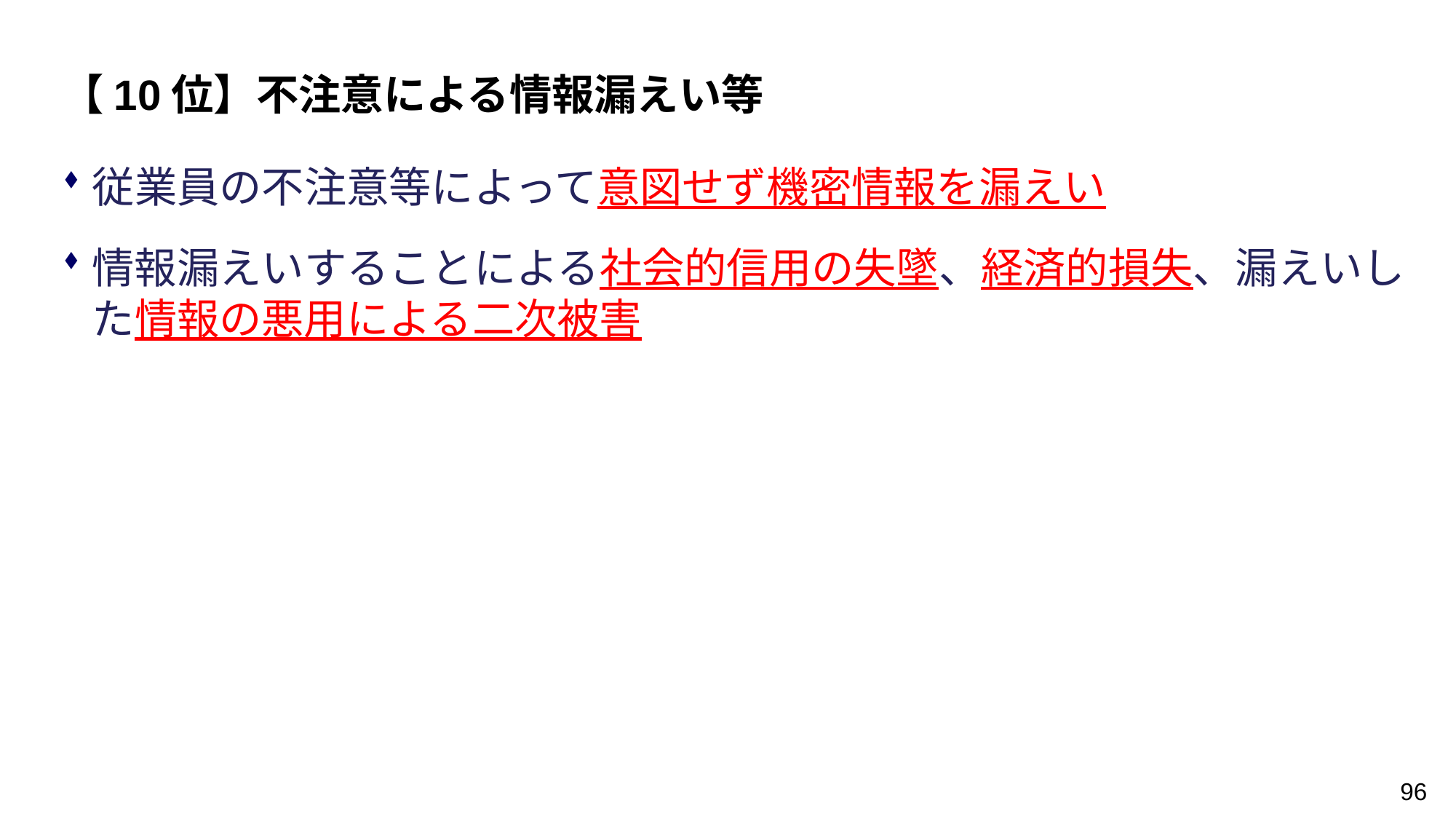

【10位】不注意による情報漏えい等
従業員の不注意等によって意図せず機密情報を漏えい

情報漏えいすることによる社会的信用の失墜、経済的損失、漏えいした情報の悪用による二次被害
96